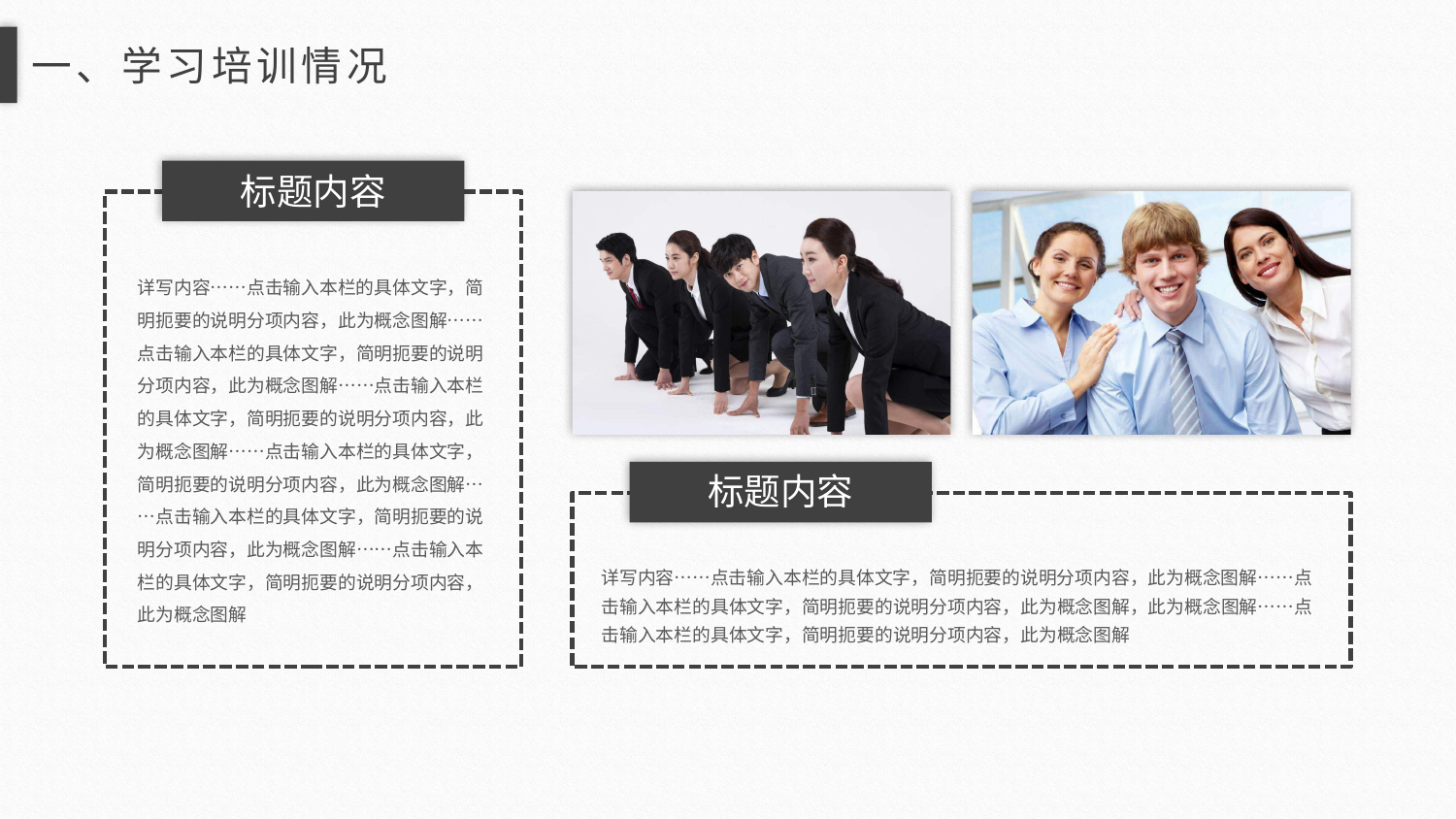

一、学习培训情况

标题内容

详写内容……点击输入本栏的具体文字，简明扼要的说明分项内容，此为概念图解……点击输入本栏的具体文字，简明扼要的说明分项内容，此为概念图解……点击输入本栏的具体文字，简明扼要的说明分项内容，此为概念图解……点击输入本栏的具体文字，简明扼要的说明分项内容，此为概念图解……点击输入本栏的具体文字，简明扼要的说明分项内容，此为概念图解……点击输入本栏的具体文字，简明扼要的说明分项内容，此为概念图解

标题内容

详写内容……点击输入本栏的具体文字，简明扼要的说明分项内容，此为概念图解……点击输入本栏的具体文字，简明扼要的说明分项内容，此为概念图解，此为概念图解……点击输入本栏的具体文字，简明扼要的说明分项内容，此为概念图解